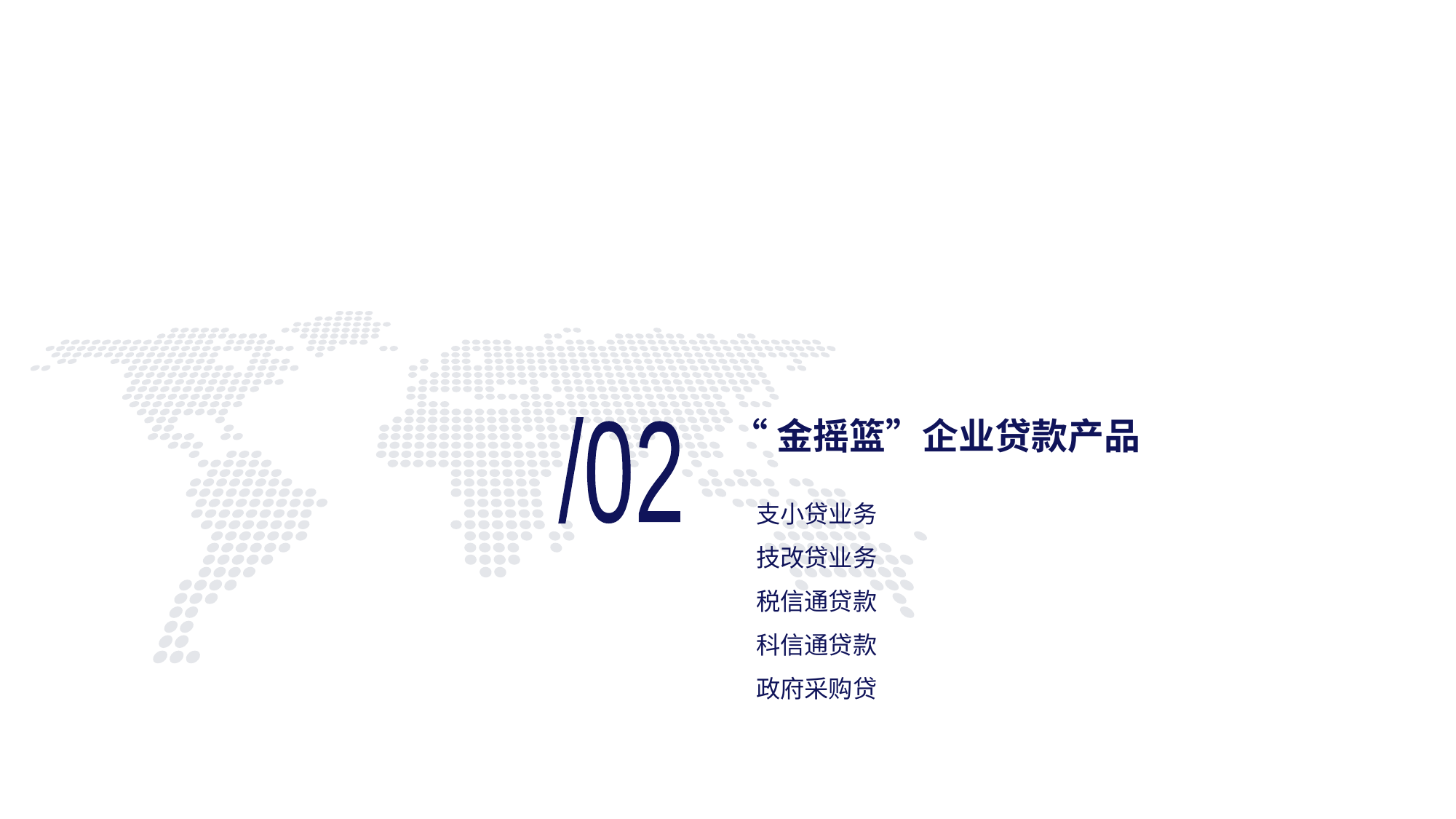

# “金摇篮”企业贷款产品
/02
支小贷业务
技改贷业务
税信通贷款
科信通贷款
政府采购贷